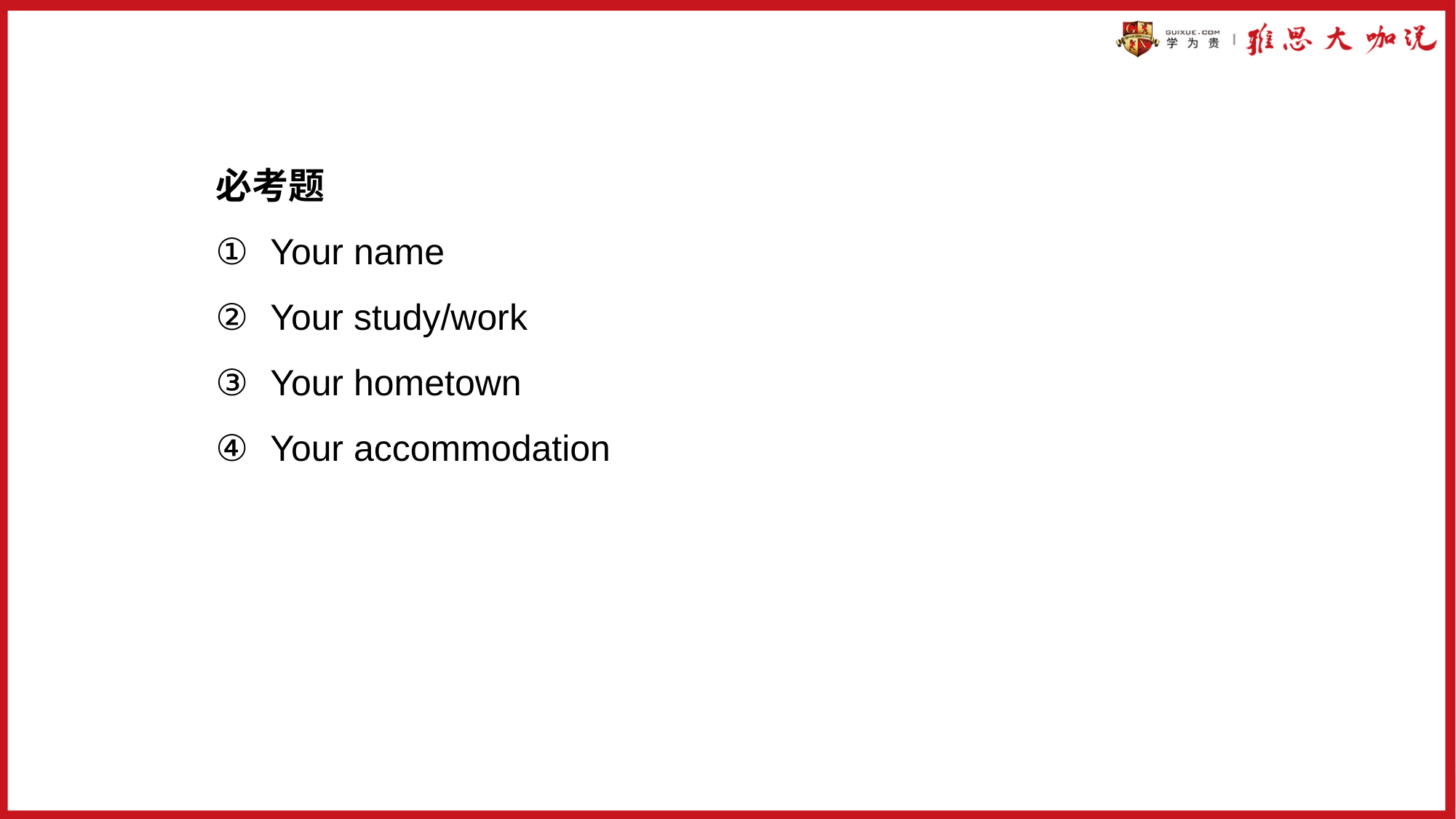

必考题
Your name
Your study/work
Your hometown
Your accommodation